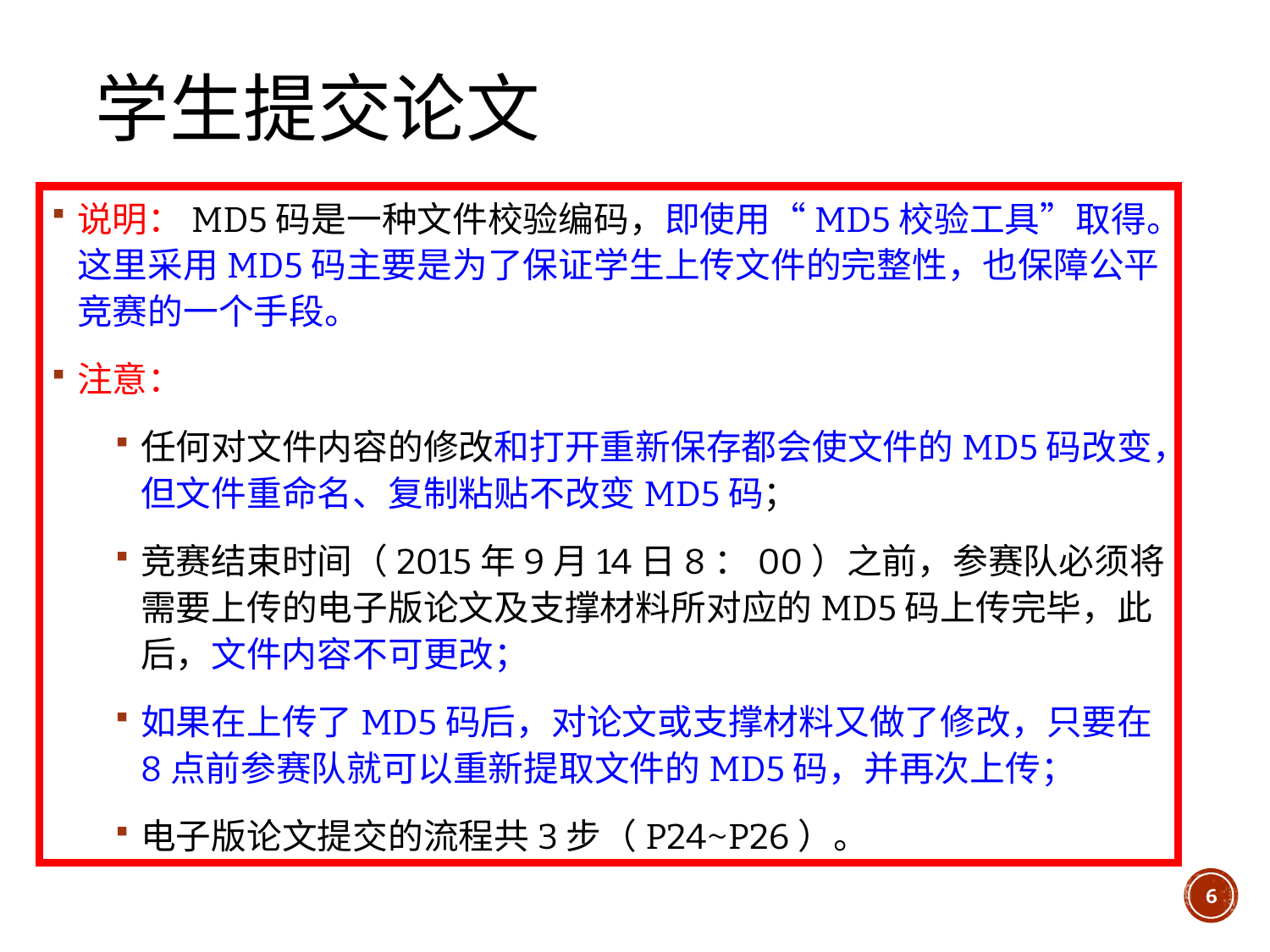

# 学生提交论文
说明：MD5码是一种文件校验编码，即使用“MD5校验工具”取得。这里采用MD5码主要是为了保证学生上传文件的完整性，也保障公平竞赛的一个手段。
注意：
任何对文件内容的修改和打开重新保存都会使文件的MD5码改变，但文件重命名、复制粘贴不改变MD5码；
竞赛结束时间（2015年9月14日8：00）之前，参赛队必须将需要上传的电子版论文及支撑材料所对应的MD5码上传完毕，此后，文件内容不可更改；
如果在上传了MD5码后，对论文或支撑材料又做了修改，只要在8点前参赛队就可以重新提取文件的MD5码，并再次上传；
电子版论文提交的流程共3步（P24~P26）。
6